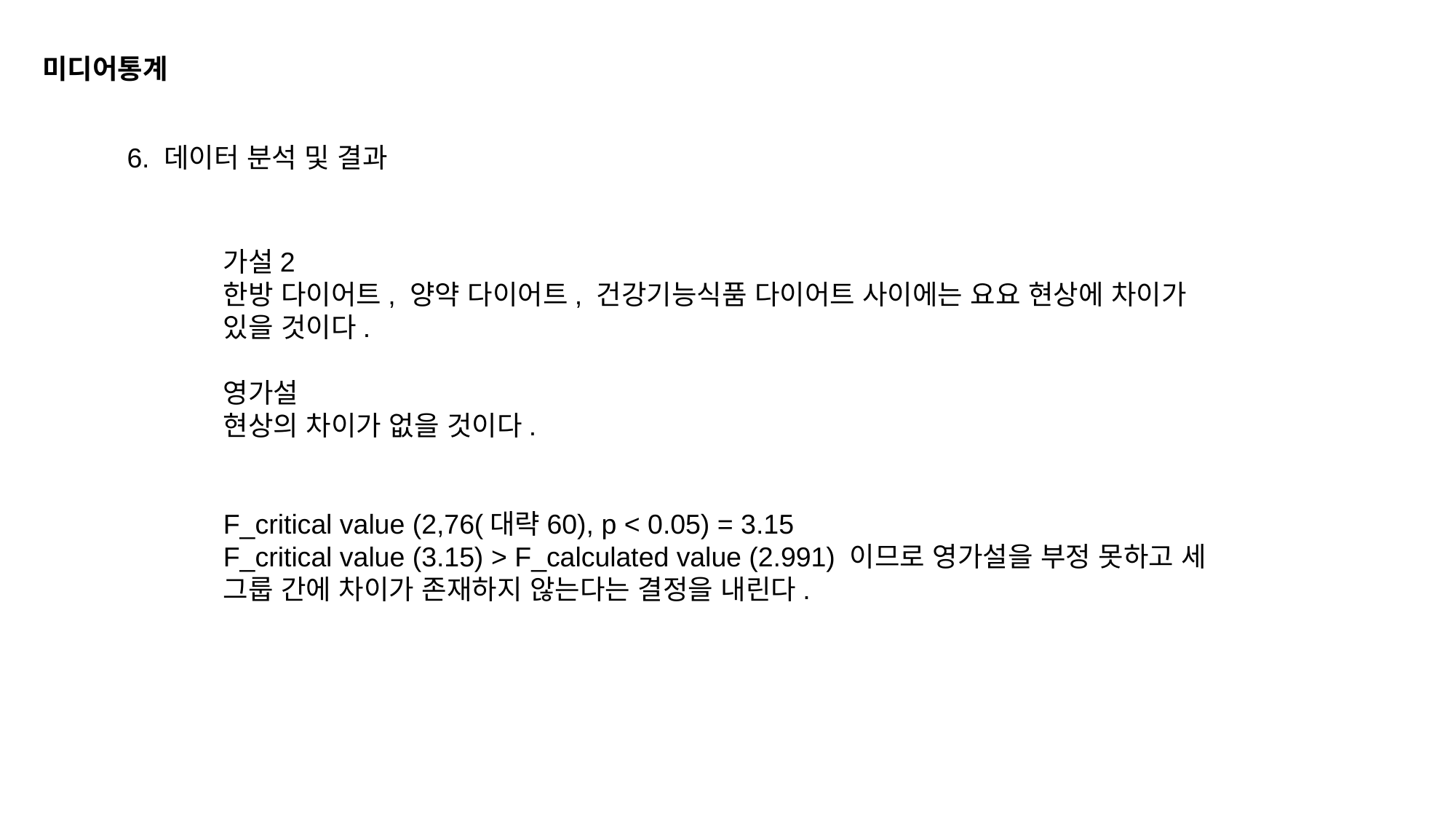

미디어통계
6. 데이터 분석 및 결과
가설2
한방 다이어트, 양약 다이어트, 건강기능식품 다이어트 사이에는 요요 현상에 차이가 있을 것이다.

영가설
현상의 차이가 없을 것이다.

F_critical value (2,76(대략60), p < 0.05) = 3.15
F_critical value (3.15) > F_calculated value (2.991) 이므로 영가설을 부정 못하고 세 그룹 간에 차이가 존재하지 않는다는 결정을 내린다.